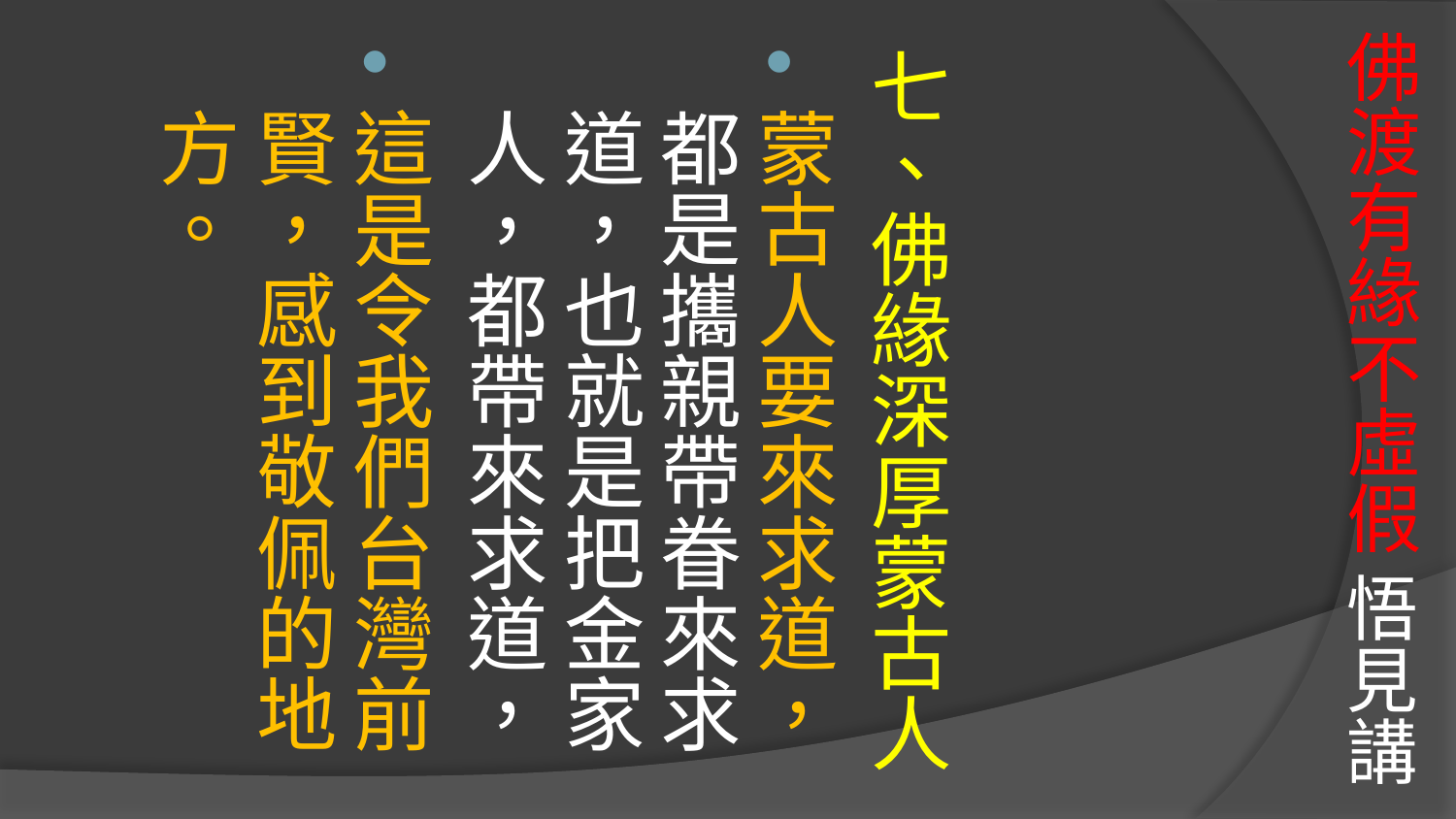

# 佛渡有緣不虛假 悟見講
七、佛緣深厚蒙古人
蒙古人要來求道，都是攜親帶眷來求道，也就是把金家人，都帶來求道，
這是令我們台灣前賢，感到敬佩的地方。